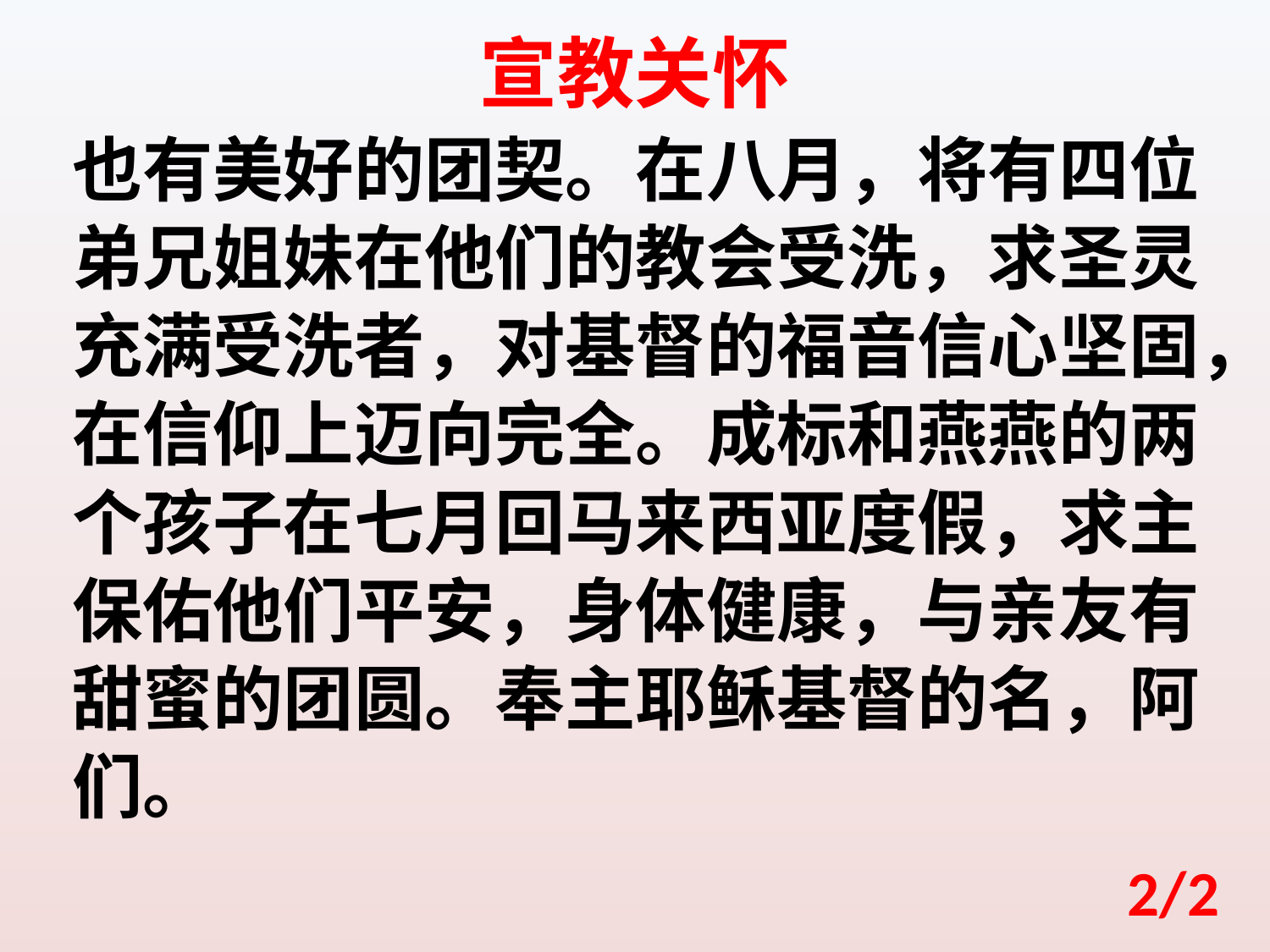

宣教关怀
也有美好的团契。在八月，将有四位弟兄姐妹在他们的教会受洗，求圣灵充满受洗者，对基督的福音信心坚固，在信仰上迈向完全。成标和燕燕的两个孩子在七月回马来西亚度假，求主保佑他们平安，身体健康，与亲友有甜蜜的团圆。奉主耶稣基督的名，阿们。
2/2